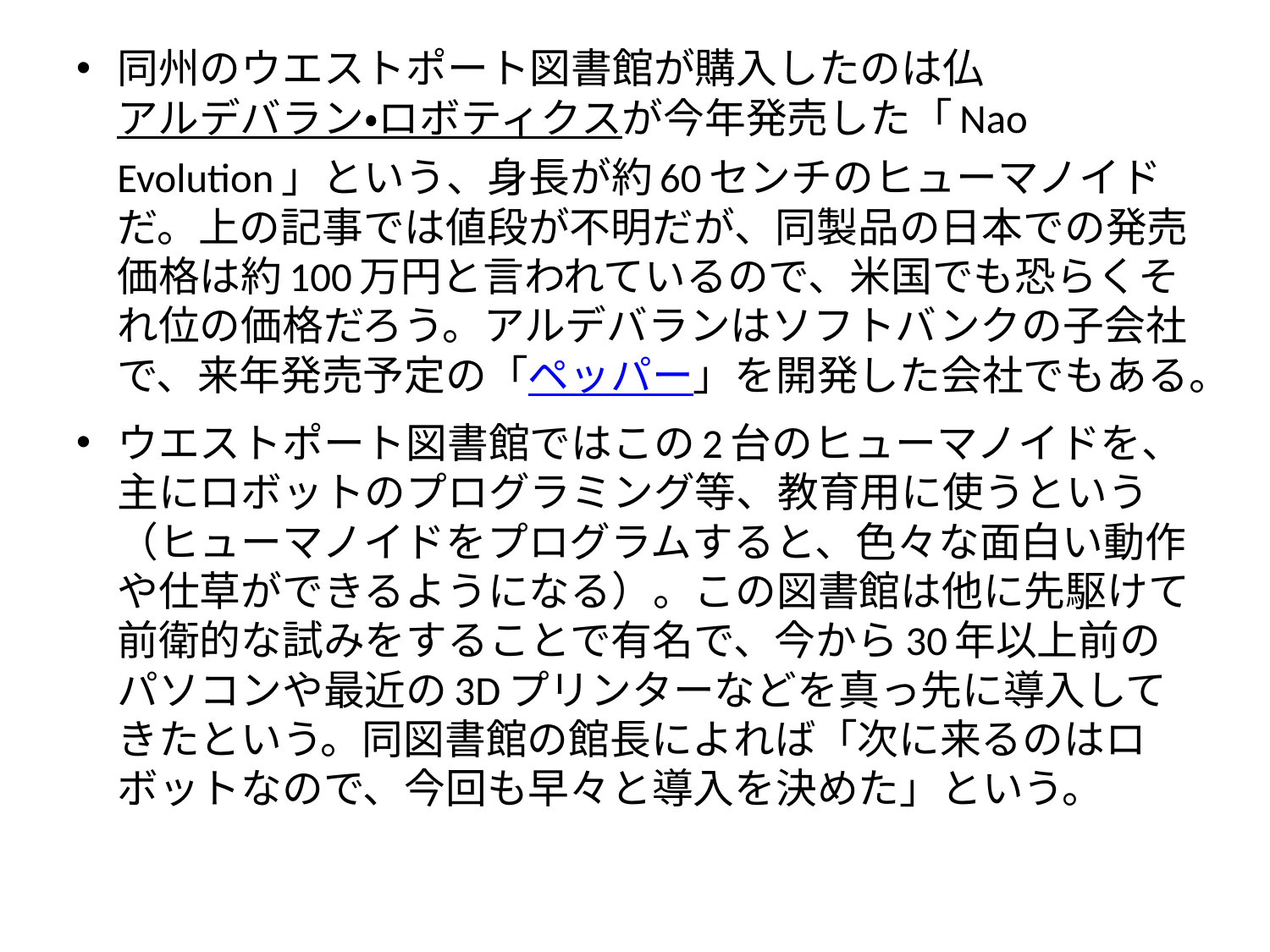

同州のウエストポート図書館が購入したのは仏アルデバラン・ロボティクスが今年発売した「Nao Evolution」という、身長が約60センチのヒューマノイドだ。上の記事では値段が不明だが、同製品の日本での発売価格は約100万円と言われているので、米国でも恐らくそれ位の価格だろう。アルデバランはソフトバンクの子会社で、来年発売予定の「ペッパー」を開発した会社でもある。
ウエストポート図書館ではこの2台のヒューマノイドを、主にロボットのプログラミング等、教育用に使うという（ヒューマノイドをプログラムすると、色々な面白い動作や仕草ができるようになる）。この図書館は他に先駆けて前衛的な試みをすることで有名で、今から30年以上前のパソコンや最近の3Dプリンターなどを真っ先に導入してきたという。同図書館の館長によれば「次に来るのはロボットなので、今回も早々と導入を決めた」という。